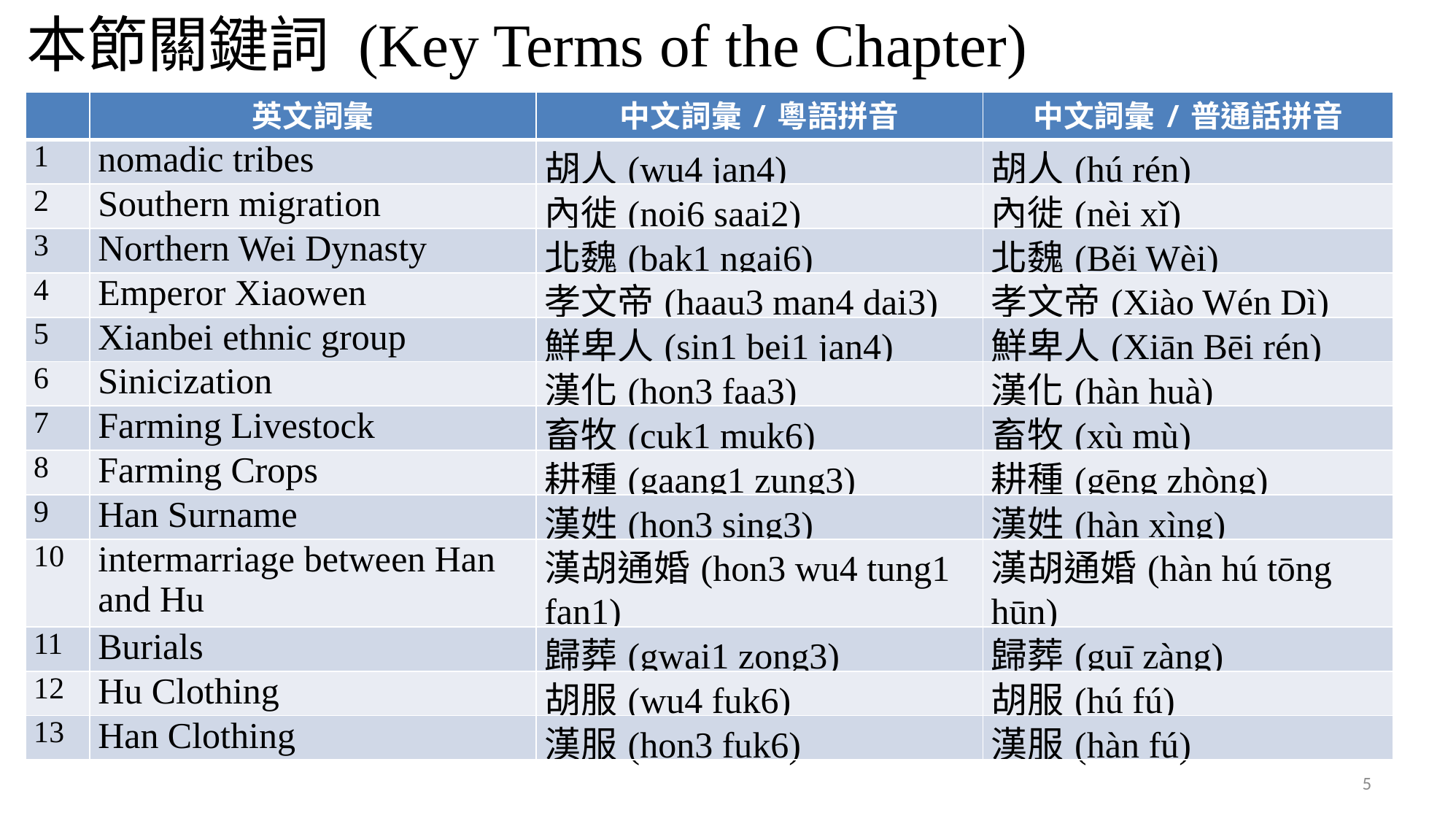

本節關鍵詞 (Key Terms of the Chapter)

|  | 英文詞彙 | 中文詞彙/粵語拼音 | 中文詞彙/普通話拼音 |
| --- | --- | --- | --- |
| 1 | nomadic tribes | 胡人(wu4 jan4) | 胡人(hú rén) |
| 2 | Southern migration | 內徙(noi6 saai2) | 內徙(nèi xǐ) |
| 3 | Northern Wei Dynasty | 北魏(bak1 ngai6) | 北魏(Běi Wèi) |
| 4 | Emperor Xiaowen | 孝文帝(haau3 man4 dai3) | 孝文帝(Xiào Wén Dì) |
| 5 | Xianbei ethnic group | 鮮卑人(sin1 bei1 jan4) | 鮮卑人(Xiān Bēi rén) |
| 6 | Sinicization | 漢化(hon3 faa3) | 漢化(hàn huà) |
| 7 | Farming Livestock | 畜牧(cuk1 muk6) | 畜牧(xù mù) |
| 8 | Farming Crops | 耕種(gaang1 zung3) | 耕種(gēng zhòng) |
| 9 | Han Surname | 漢姓(hon3 sing3) | 漢姓(hàn xìng) |
| 10 | intermarriage between Han and Hu | 漢胡通婚(hon3 wu4 tung1 fan1) | 漢胡通婚(hàn hú tōng hūn) |
| 11 | Burials | 歸葬(gwai1 zong3) | 歸葬(guī zàng) |
| 12 | Hu Clothing | 胡服(wu4 fuk6) | 胡服(hú fú) |
| 13 | Han Clothing | 漢服(hon3 fuk6) | 漢服(hàn fú) |
5